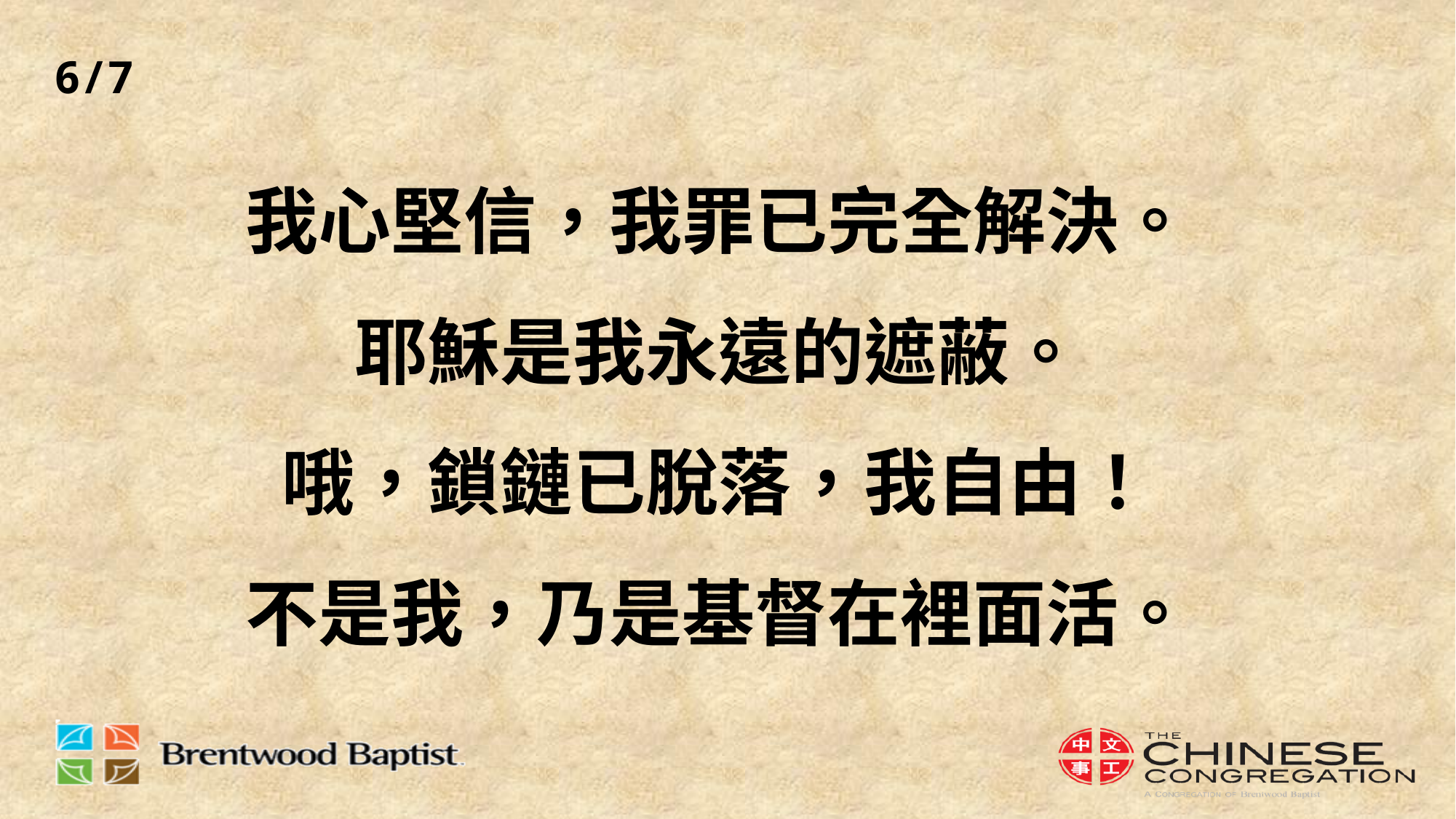

6/7
# 我心堅信，我罪已完全解決。 耶穌是我永遠的遮蔽。 哦，鎖鏈已脫落，我自由！ 不是我，乃是基督在裡面活。